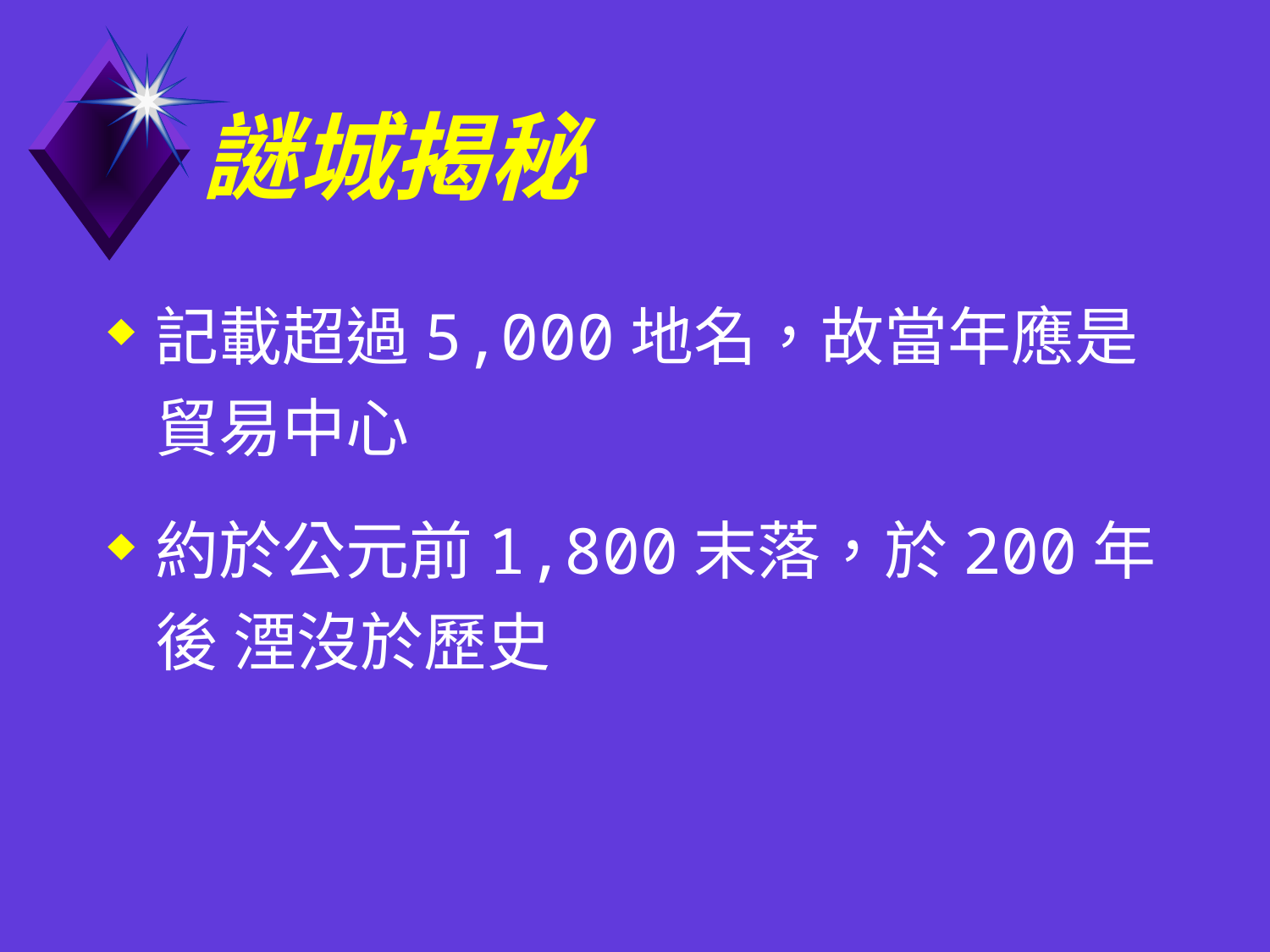

# 謎城揭秘
記載超過5,000地名，故當年應是貿易中心
約於公元前1,800末落，於200年後 湮沒於歷史